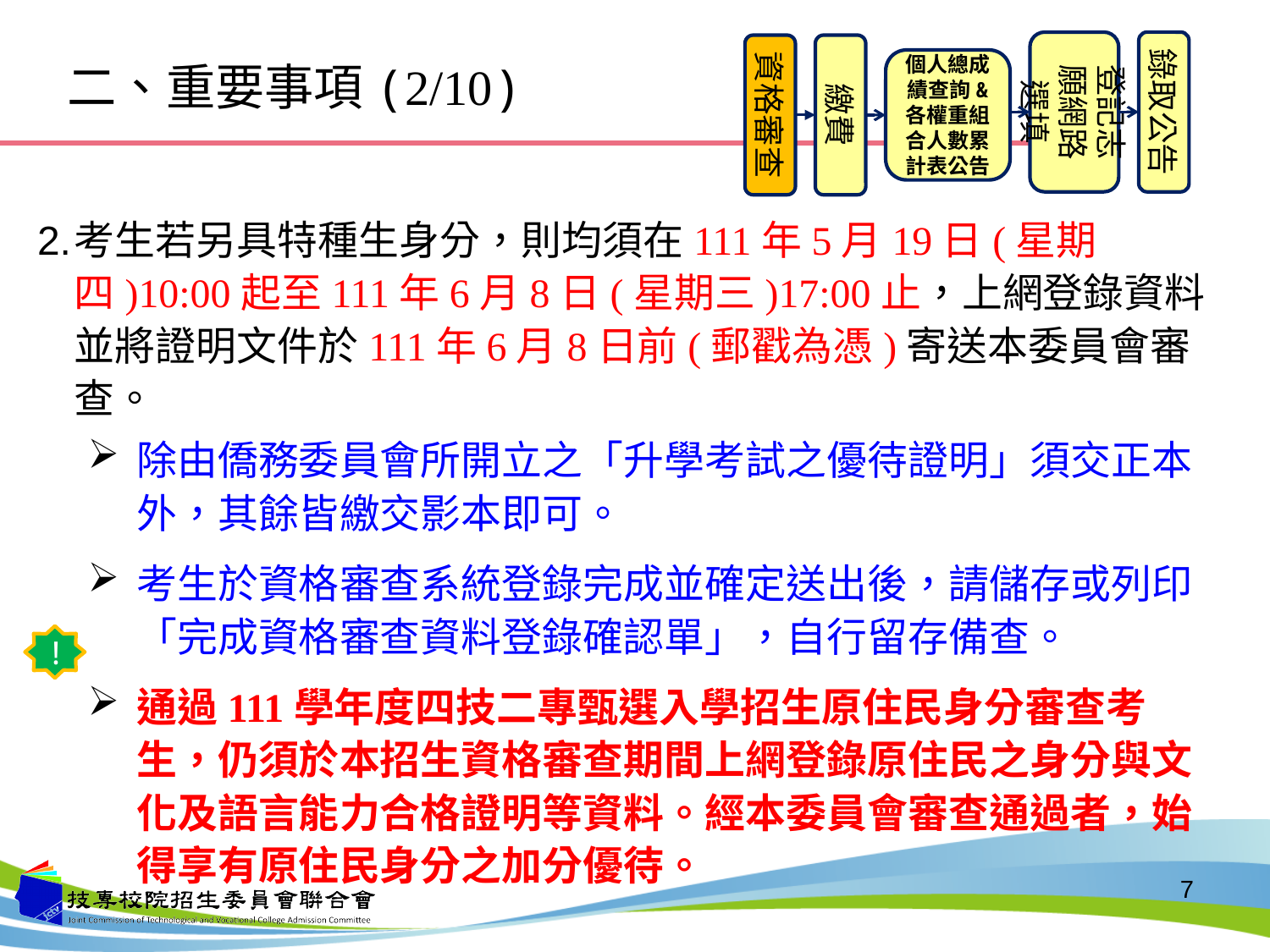

登記志願網路選填
錄取公告
資格審查
繳費
二、重要事項(2/10)
個人總成績查詢&
各權重組合人數累計表公告
考生若另具特種生身分，則均須在111年5月19日(星期四)10:00起至111年6月8日(星期三)17:00止，上網登錄資料並將證明文件於111年6月8日前(郵戳為憑)寄送本委員會審查。
除由僑務委員會所開立之「升學考試之優待證明」須交正本外，其餘皆繳交影本即可。
考生於資格審查系統登錄完成並確定送出後，請儲存或列印「完成資格審查資料登錄確認單」，自行留存備查。
通過111學年度四技二專甄選入學招生原住民身分審查考生，仍須於本招生資格審查期間上網登錄原住民之身分與文化及語言能力合格證明等資料。經本委員會審查通過者，始得享有原住民身分之加分優待。

!
7